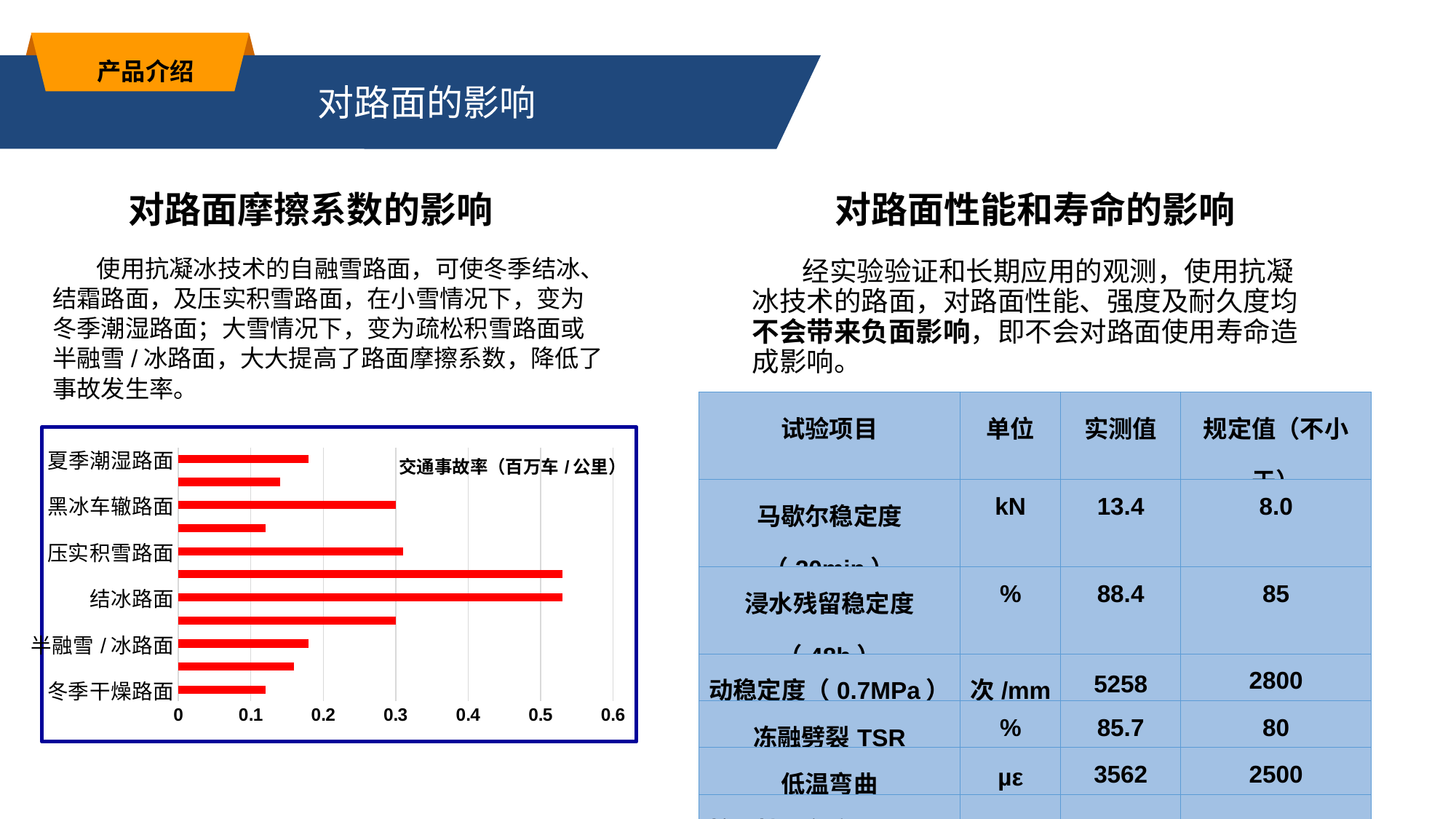

产品介绍

对路面的影响
对路面摩擦系数的影响
对路面性能和寿命的影响

       使用抗凝冰技术的自融雪路面，可使冬季结冰、结霜路面，及压实积雪路面，在小雪情况下，变为冬季潮湿路面；大雪情况下，变为疏松积雪路面或半融雪/冰路面，大大提高了路面摩擦系数，降低了事故发生率。
       经实验验证和长期应用的观测，使用抗凝冰技术的路面，对路面性能、强度及耐久度均不会带来负面影响，即不会对路面使用寿命造成影响。

| 试验项目 | 单位 | 实测值 | 规定值（不小于） |
| --- | --- | --- | --- |
| 马歇尔稳定度（30min） | kN | 13.4 | 8.0 |
| 浸水残留稳定度（48h） | % | 88.4 | 85 |
| 动稳定度（0.7MPa） | 次/mm | 5258 | 2800 |
| 冻融劈裂TSR | % | 85.7 | 80 |
| 低温弯曲 | µε | 3562 | 2500 |
| 抗滑性(高防滑型)，BPN值 | -- | 85～95 | 70 |

### Chart

| Category | 交通事故率 |
|---|---|
| 冬季干燥路面 | 0.12 |
| 冬季潮湿路面 | 0.16 |
| 半融雪/冰路面 | 0.18 |
| 疏松积雪路面 | 0.3 |
| 结冰路面 | 0.53 |
| 结霜路面 | 0.53 |
| 压实积雪路面 | 0.310000000000002 |
| 普通车辙路面 | 0.12 |
| 黑冰车辙路面 | 0.3 |
| 夏季干燥路面 | 0.14 |
| 夏季潮湿路面 | 0.18 |